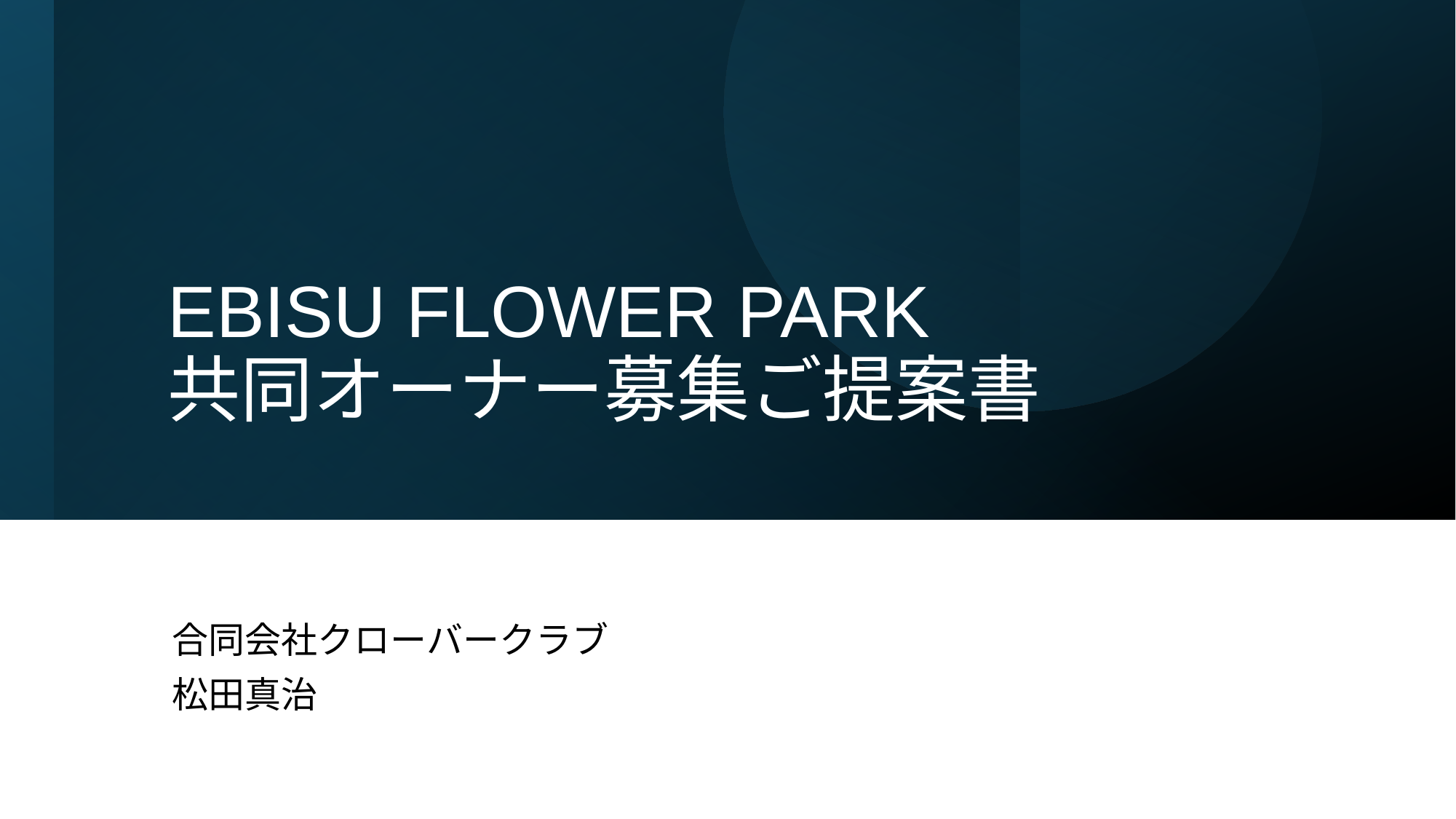

# EBISU FLOWER PARK 共同オーナー募集ご提案書
合同会社クローバークラブ
松田真治